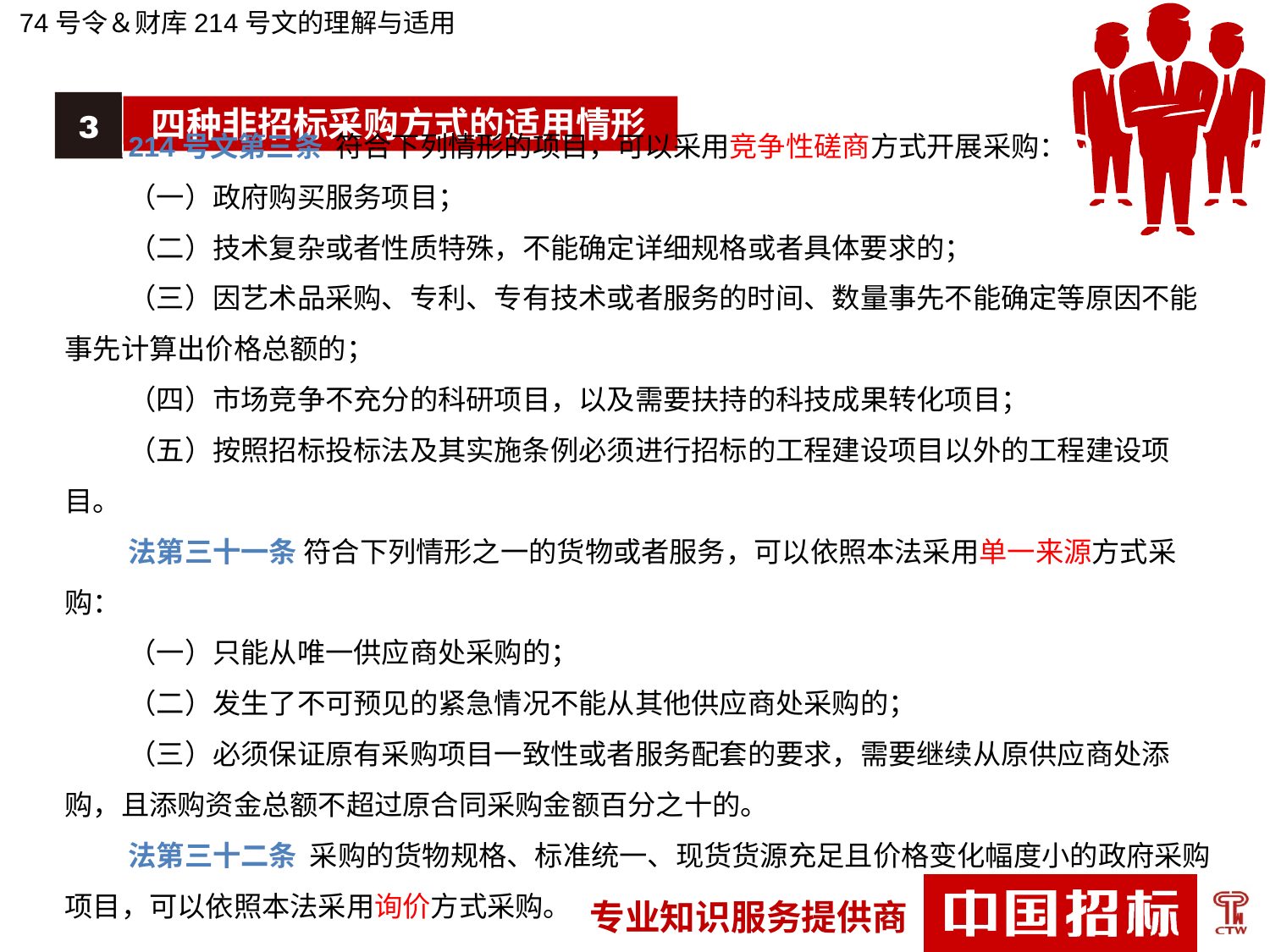

74号令＆财库214号文的理解与适用

3
四种非招标采购方式的适用情形
214号文第三条  符合下列情形的项目，可以采用竞争性磋商方式开展采购：
（一）政府购买服务项目；
（二）技术复杂或者性质特殊，不能确定详细规格或者具体要求的；
（三）因艺术品采购、专利、专有技术或者服务的时间、数量事先不能确定等原因不能事先计算出价格总额的；
（四）市场竞争不充分的科研项目，以及需要扶持的科技成果转化项目；
（五）按照招标投标法及其实施条例必须进行招标的工程建设项目以外的工程建设项目。
法第三十一条 符合下列情形之一的货物或者服务，可以依照本法采用单一来源方式采购：
（一）只能从唯一供应商处采购的；
（二）发生了不可预见的紧急情况不能从其他供应商处采购的；
（三）必须保证原有采购项目一致性或者服务配套的要求，需要继续从原供应商处添购，且添购资金总额不超过原合同采购金额百分之十的。
法第三十二条  采购的货物规格、标准统一、现货货源充足且价格变化幅度小的政府采购项目，可以依照本法采用询价方式采购。